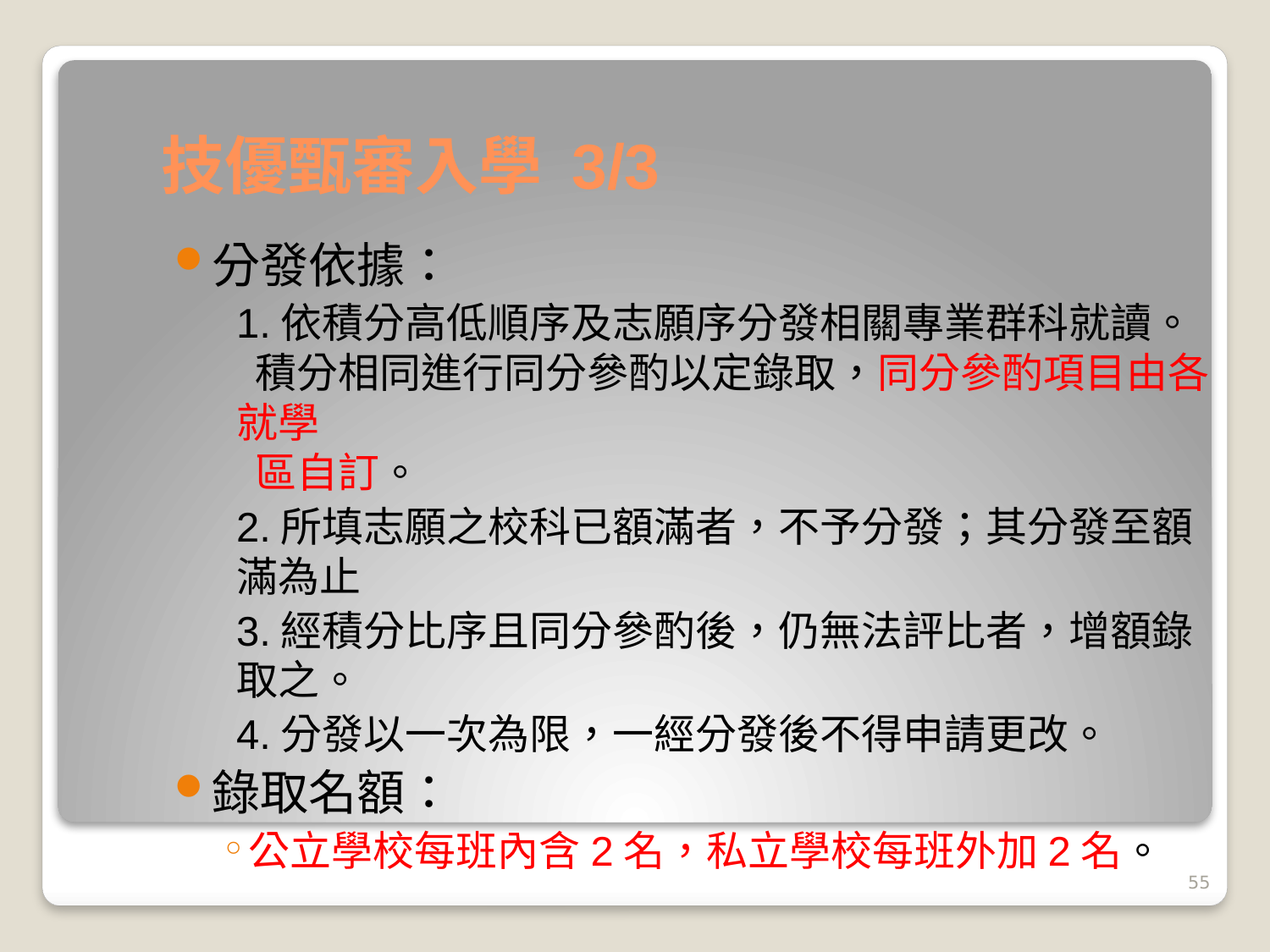

# 技優甄審入學 3/3
分發依據：
1.依積分高低順序及志願序分發相關專業群科就讀。
  積分相同進行同分參酌以定錄取，同分參酌項目由各就學
  區自訂。
2.所填志願之校科已額滿者，不予分發；其分發至額滿為止
3.經積分比序且同分參酌後，仍無法評比者，增額錄取之。
4.分發以一次為限，一經分發後不得申請更改。
錄取名額：
公立學校每班內含2名，私立學校每班外加2名。
55